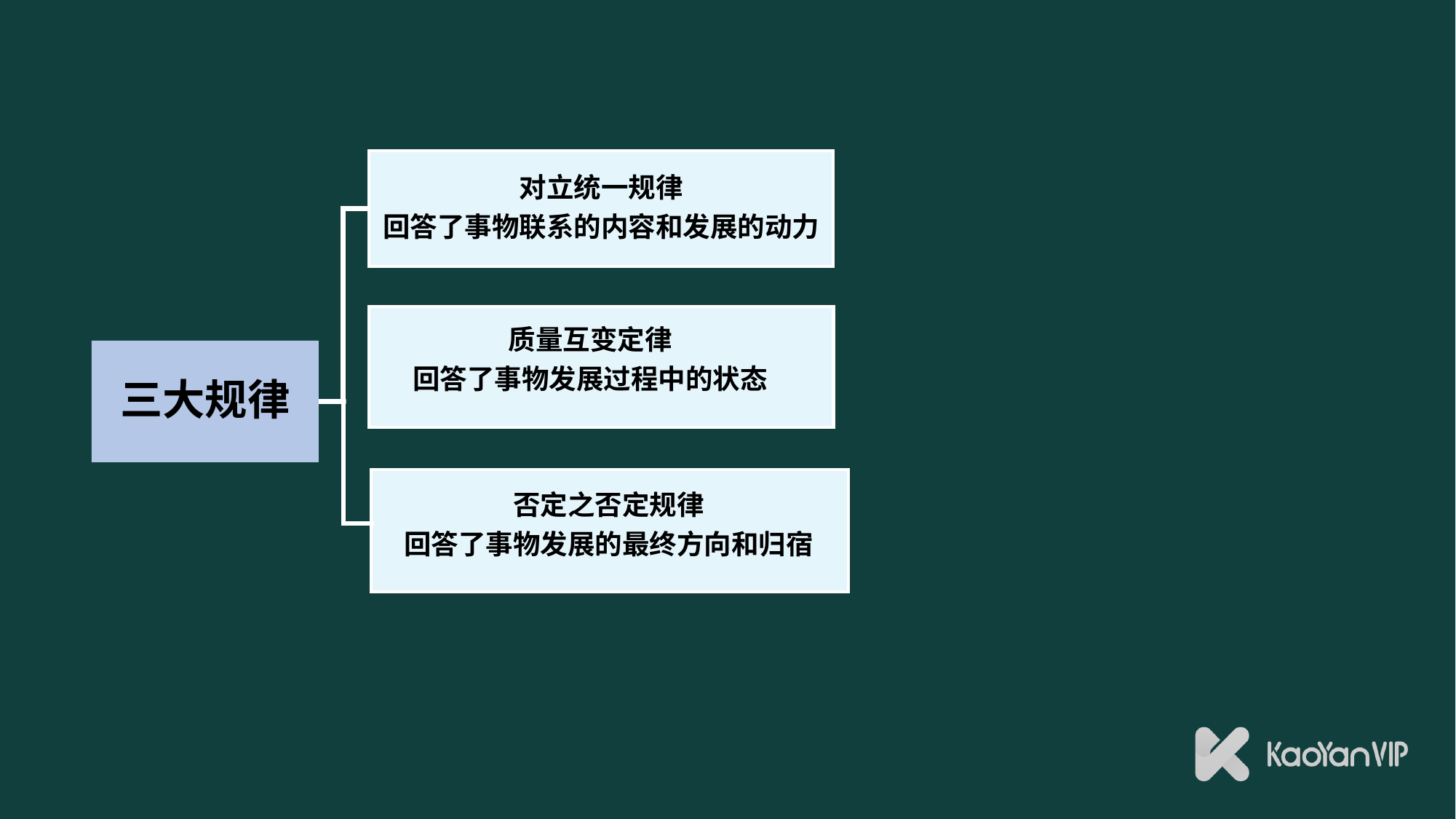

对立统一规律
回答了事物联系的内容和发展的动力

质量互变定律
回答了事物发展过程中的状态

三大规律

否定之否定规律
回答了事物发展的最终方向和归宿